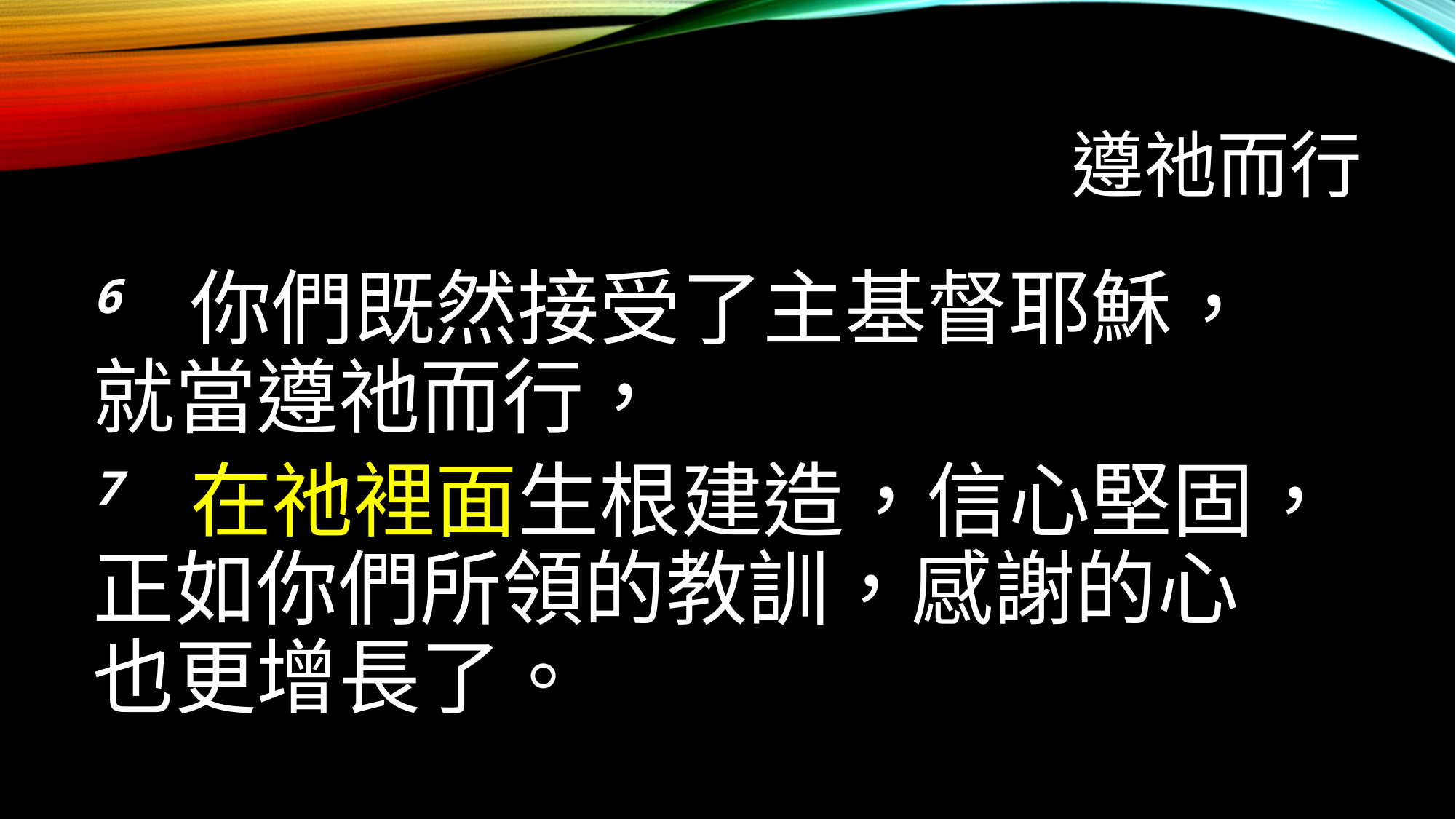

# 遵祂而行
6 你們既然接受了主基督耶穌，
就當遵祂而行，
7 在祂裡面生根建造，信心堅固，正如你們所領的教訓，感謝的心
也更增長了。